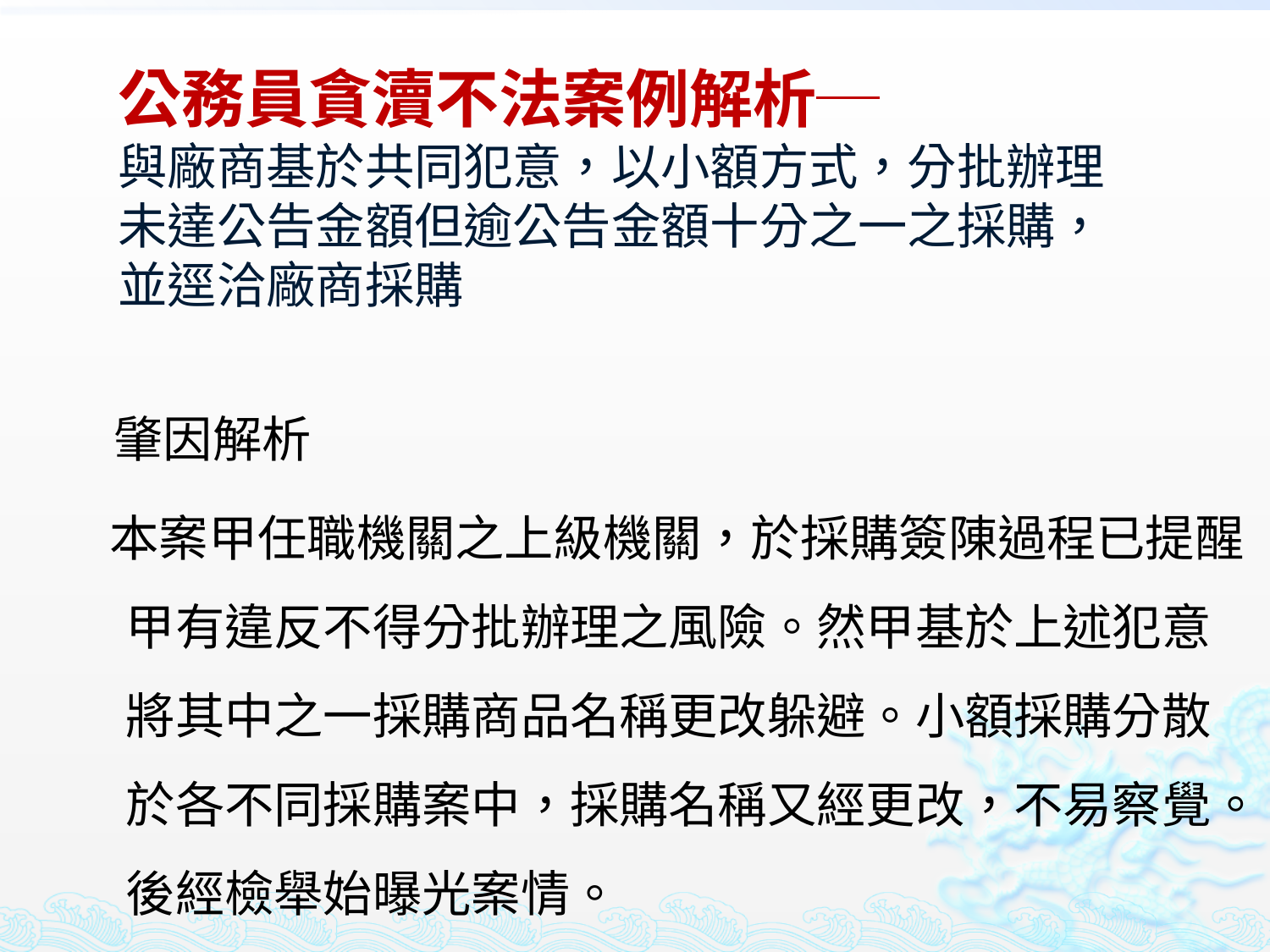

# 公務員貪瀆不法案例解析─ 與廠商基於共同犯意，以小額方式，分批辦理未達公告金額但逾公告金額十分之一之採購，並逕洽廠商採購
 肇因解析
  本案甲任職機關之上級機關，於採購簽陳過程已提醒甲有違反不得分批辦理之風險。然甲基於上述犯意將其中之一採購商品名稱更改躲避。小額採購分散於各不同採購案中，採購名稱又經更改，不易察覺。後經檢舉始曝光案情。